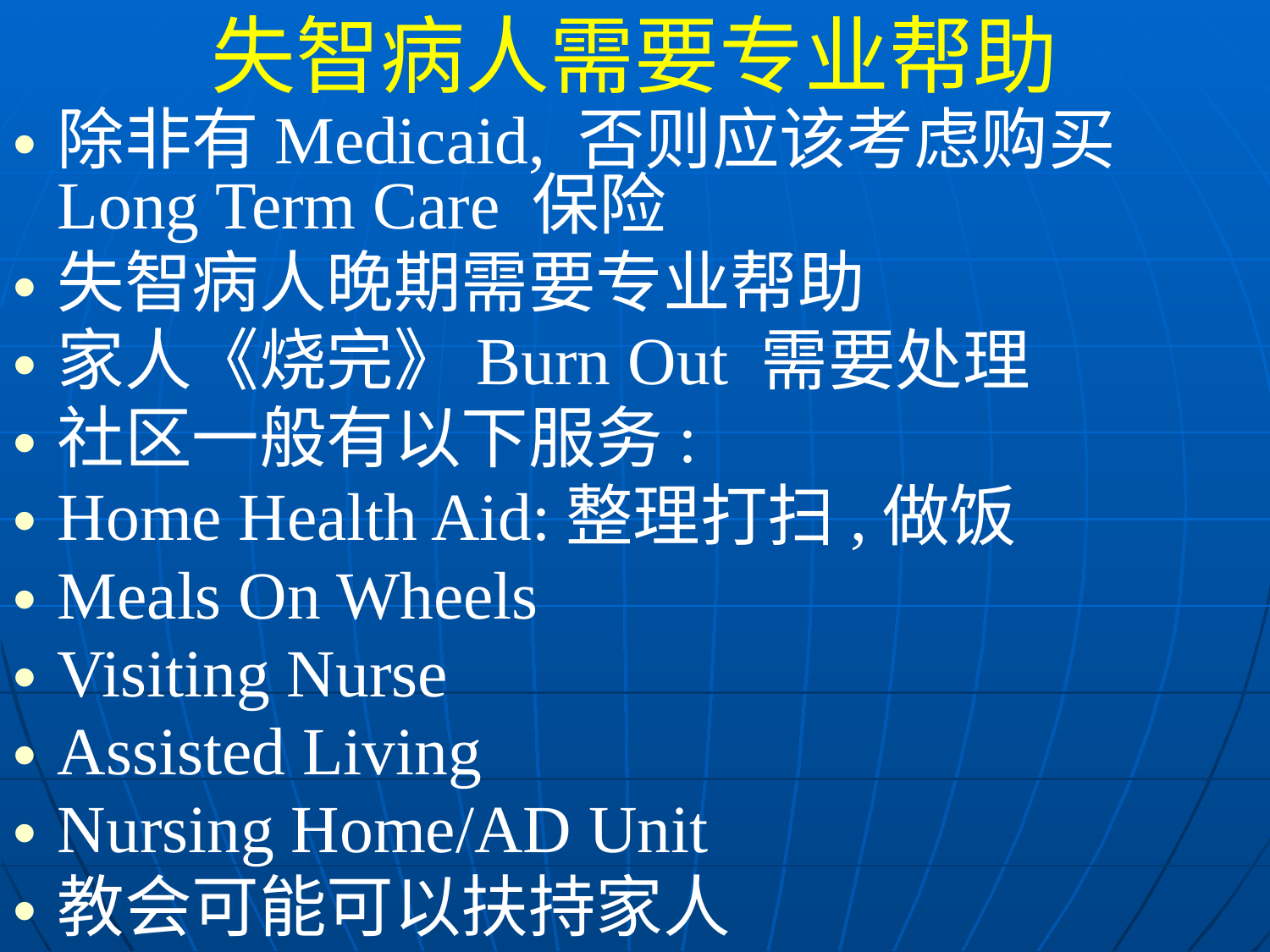

失智病人需要专业帮助
除非有Medicaid, 否则应该考虑购买Long Term Care 保险
失智病人晚期需要专业帮助
家人《烧完》Burn Out 需要处理
社区一般有以下服务:
Home Health Aid:整理打扫,做饭
Meals On Wheels
Visiting Nurse
Assisted Living
Nursing Home/AD Unit
教会可能可以扶持家人